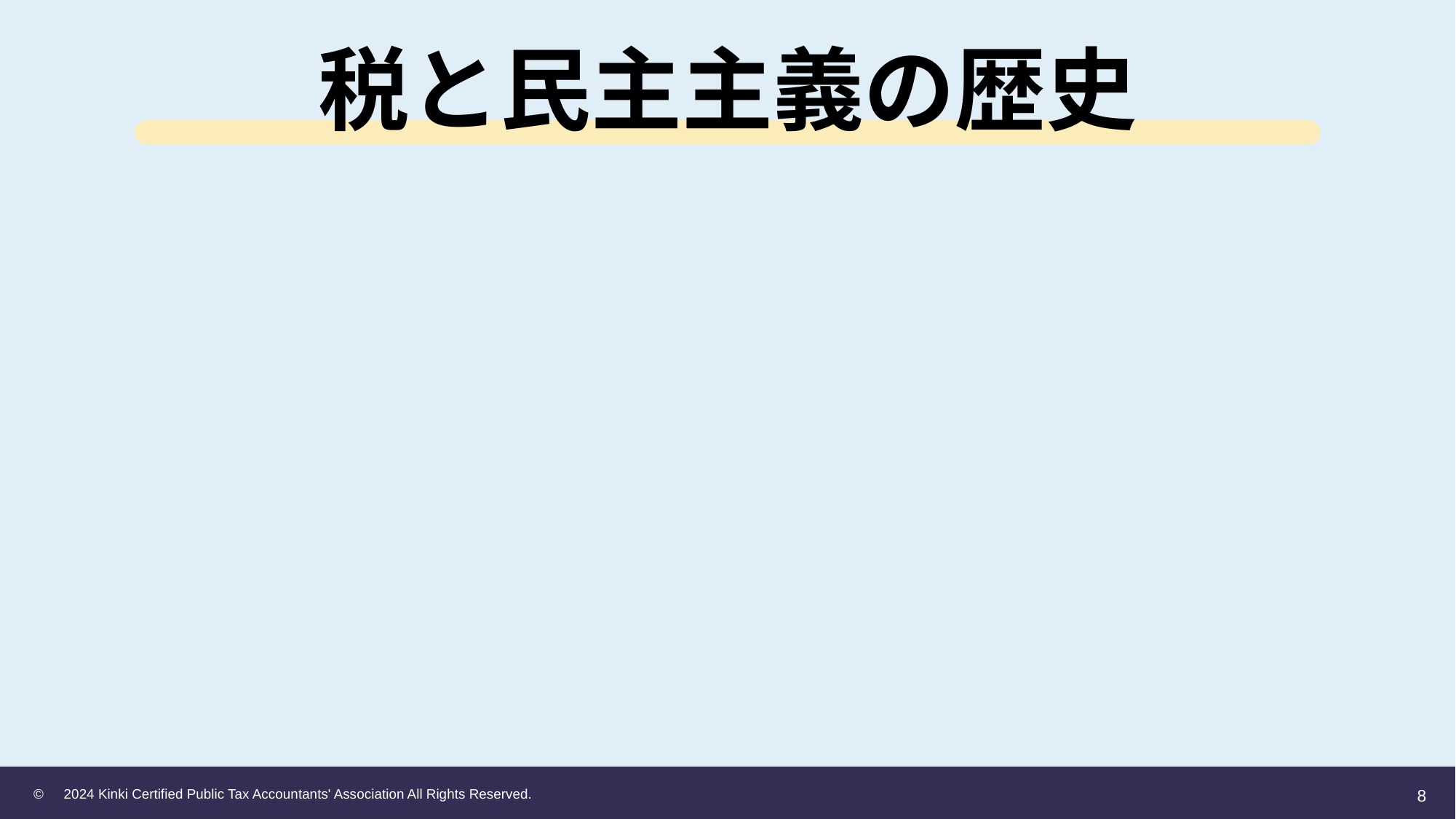

税と民主主義の歴史

©　2024 Kinki Certified Public Tax Accountants' Association All Rights Reserved.
8